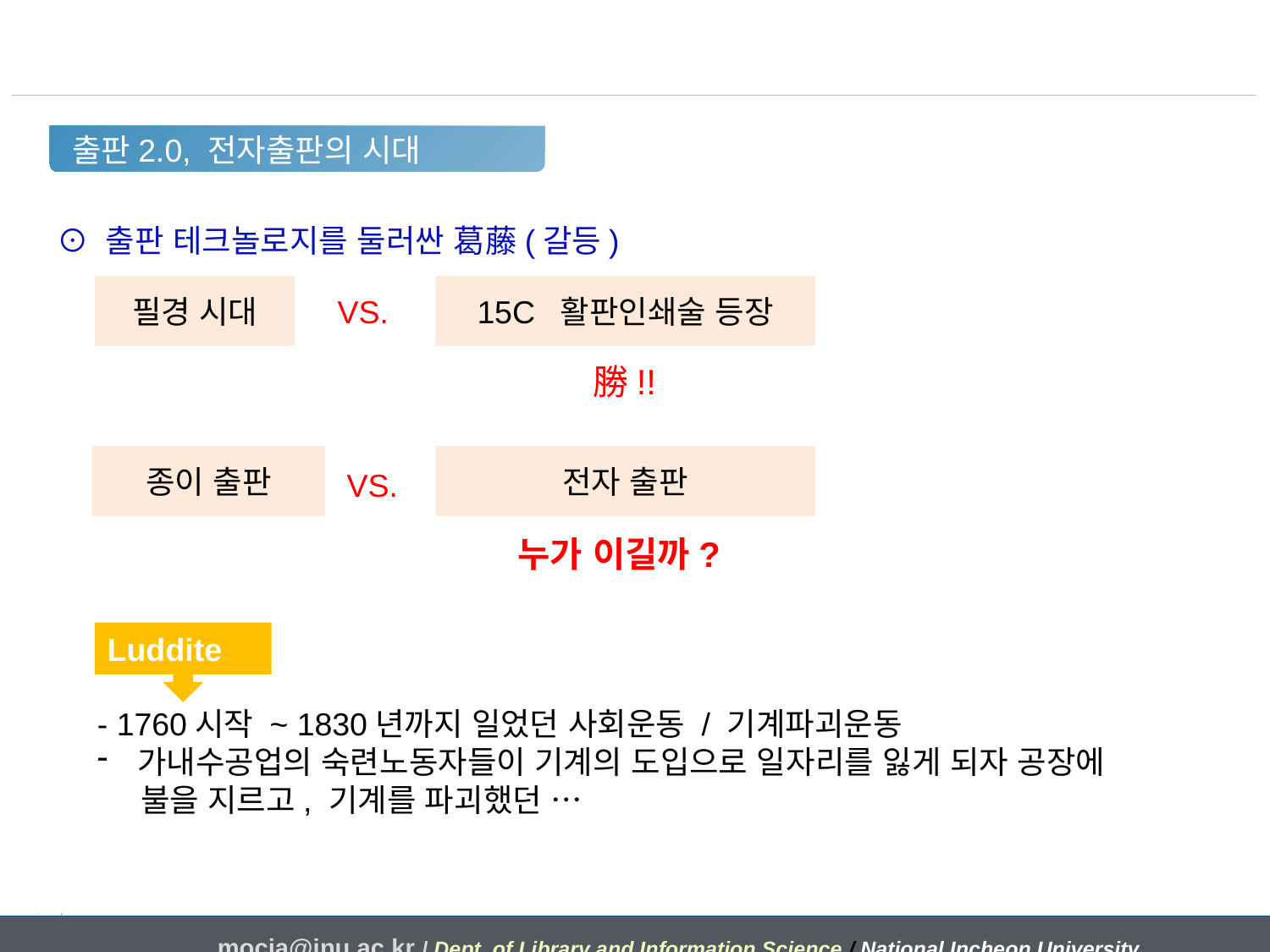

출판2.0, 전자출판의 시대
⊙ 출판 테크놀로지를 둘러싼 葛藤(갈등)
필경 시대
15C  활판인쇄술 등장
VS.
勝!!
전자 출판
종이 출판
VS.
누가 이길까?
Luddite
- 1760시작 ~ 1830년까지 일었던 사회운동 / 기계파괴운동
가내수공업의 숙련노동자들이 기계의 도입으로 일자리를 잃게 되자 공장에
    불을 지르고, 기계를 파괴했던 …

mocja@inu.ac.kr / Dept. of Library and Information Science / National Incheon University